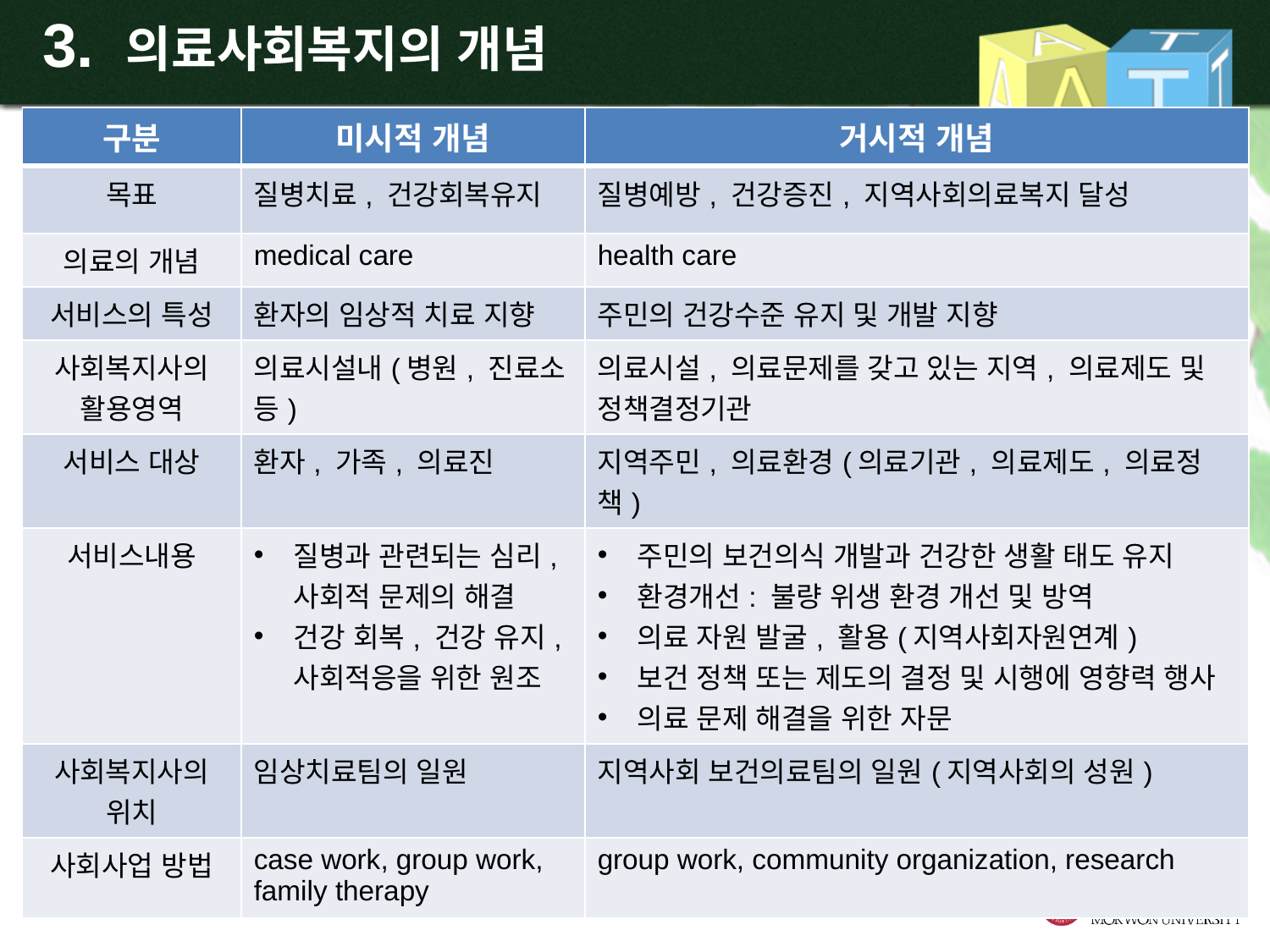

# 3. 의료사회복지의 개념
| 구분 | 미시적 개념 | 거시적 개념 |
| --- | --- | --- |
| 목표 | 질병치료, 건강회복유지 | 질병예방, 건강증진, 지역사회의료복지 달성 |
| 의료의 개념 | medical care | health care |
| 서비스의 특성 | 환자의 임상적 치료 지향 | 주민의 건강수준 유지 및 개발 지향 |
| 사회복지사의 활용영역 | 의료시설내(병원, 진료소 등) | 의료시설, 의료문제를 갖고 있는 지역, 의료제도 및 정책결정기관 |
| 서비스 대상 | 환자, 가족, 의료진 | 지역주민, 의료환경(의료기관, 의료제도, 의료정책) |
| 서비스내용 | 질병과 관련되는 심리, 사회적 문제의 해결 건강 회복, 건강 유지, 사회적응을 위한 원조 | 주민의 보건의식 개발과 건강한 생활 태도 유지 환경개선: 불량 위생 환경 개선 및 방역 의료 자원 발굴, 활용(지역사회자원연계) 보건 정책 또는 제도의 결정 및 시행에 영향력 행사 의료 문제 해결을 위한 자문 |
| 사회복지사의 위치 | 임상치료팀의 일원 | 지역사회 보건의료팀의 일원(지역사회의 성원) |
| 사회사업 방법 | case work, group work, family therapy | group work, community organization, research |